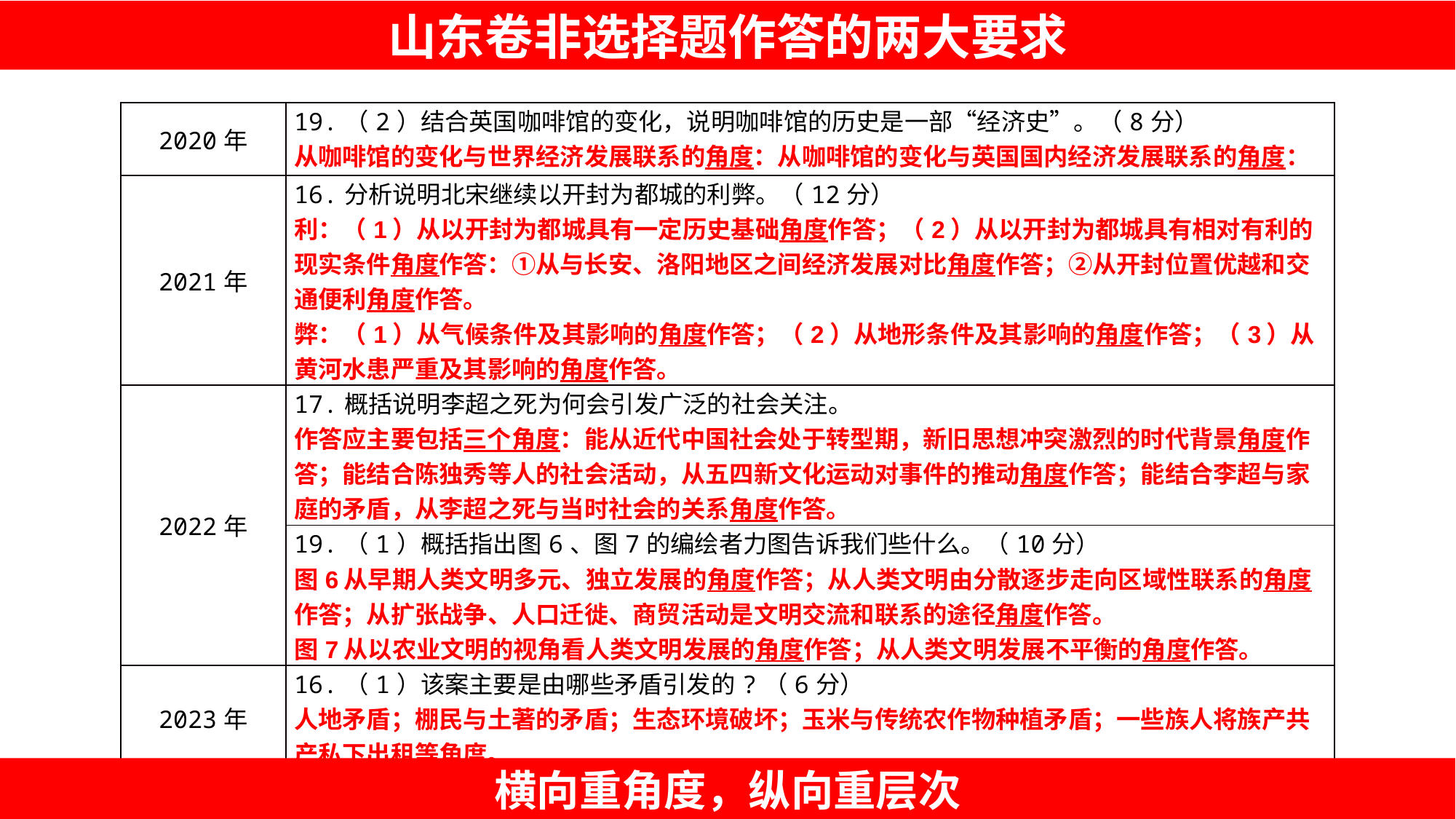

山东卷非选择题作答的两大要求
| 2020年 | 19.（2）结合英国咖啡馆的变化，说明咖啡馆的历史是一部“经济史”。（8分） 从咖啡馆的变化与世界经济发展联系的角度：从咖啡馆的变化与英国国内经济发展联系的角度： |
| --- | --- |
| 2021年 | 16.分析说明北宋继续以开封为都城的利弊。（12分） 利：（1）从以开封为都城具有一定历史基础角度作答；（2）从以开封为都城具有相对有利的现实条件角度作答：①从与长安、洛阳地区之间经济发展对比角度作答；②从开封位置优越和交通便利角度作答。 弊：（1）从气候条件及其影响的角度作答；（2）从地形条件及其影响的角度作答；（3）从黄河水患严重及其影响的角度作答。 |
| 2022年 | 17.概括说明李超之死为何会引发广泛的社会关注。 作答应主要包括三个角度：能从近代中国社会处于转型期，新旧思想冲突激烈的时代背景角度作答；能结合陈独秀等人的社会活动，从五四新文化运动对事件的推动角度作答；能结合李超与家庭的矛盾，从李超之死与当时社会的关系角度作答。 |
|  | 19.（1）概括指出图6、图7的编绘者力图告诉我们些什么。（10分） 图6从早期人类文明多元、独立发展的角度作答；从人类文明由分散逐步走向区域性联系的角度作答；从扩张战争、人口迁徙、商贸活动是文明交流和联系的途径角度作答。 图7从以农业文明的视角看人类文明发展的角度作答；从人类文明发展不平衡的角度作答。 |
| 2023年 | 16.（1）该案主要是由哪些矛盾引发的?（6分） 人地矛盾；棚民与土著的矛盾；生态环境破坏；玉米与传统农作物种植矛盾；一些族人将族产共产私下出租等角度。 |
横向重角度，纵向重层次